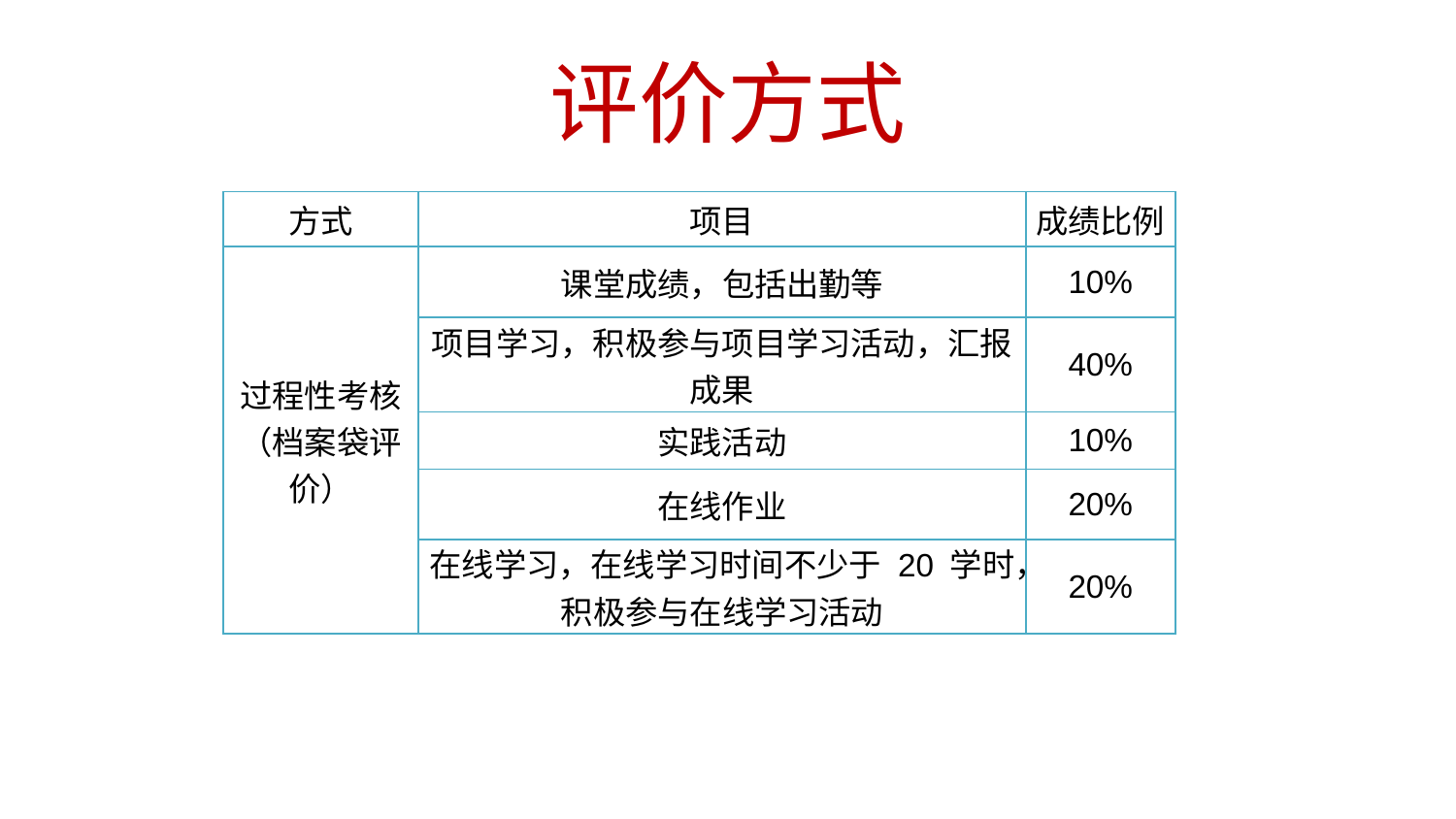

# 评价方式
| 方式 | 项目 | 成绩比例 |
| --- | --- | --- |
| 过程性考核 （档案袋评价） | 课堂成绩，包括出勤等 | 10% |
|  | 项目学习，积极参与项目学习活动，汇报成果 | 40% |
|  | 实践活动 | 10% |
|  | 在线作业 | 20% |
|  | 在线学习，在线学习时间不少于 20 学时，积极参与在线学习活动 | 20% |